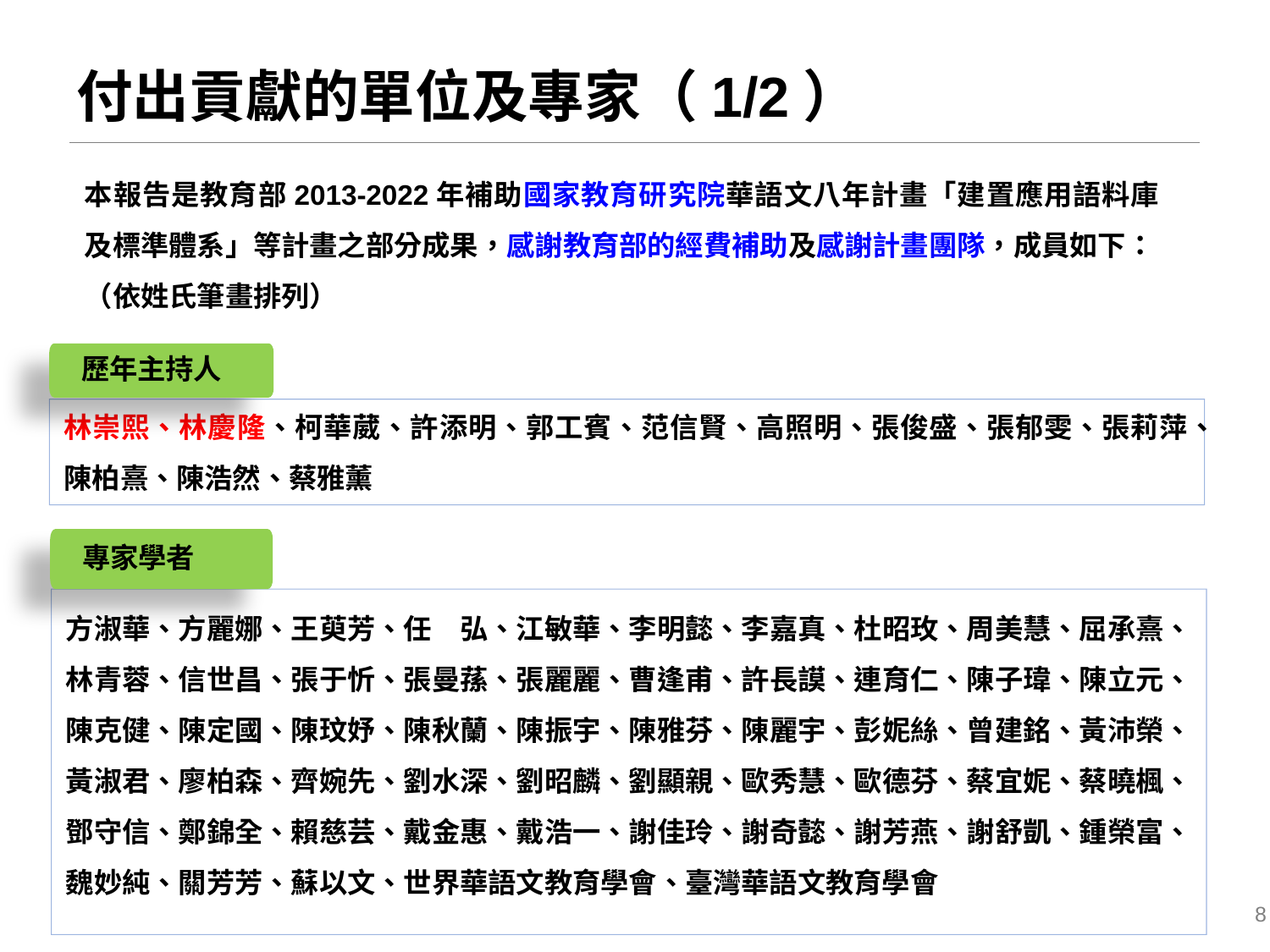

付出貢獻的單位及專家（1/2）
本報告是教育部2013-2022年補助國家教育研究院華語文八年計畫「建置應用語料庫及標準體系」等計畫之部分成果，感謝教育部的經費補助及感謝計畫團隊，成員如下：
（依姓氏筆畫排列）
歷年主持人
林崇熙、林慶隆、柯華葳、許添明、郭工賓、范信賢、高照明、張俊盛、張郁雯、張莉萍、陳柏熹、陳浩然、蔡雅薰
專家學者
方淑華、方麗娜、王萸芳、任　弘、江敏華、李明懿、李嘉真、杜昭玫、周美慧、屈承熹、林青蓉、信世昌、張于忻、張曼蓀、張麗麗、曹逢甫、許長謨、連育仁、陳子瑋、陳立元、陳克健、陳定國、陳玟妤、陳秋蘭、陳振宇、陳雅芬、陳麗宇、彭妮絲、曾建銘、黃沛榮、黃淑君、廖柏森、齊婉先、劉水深、劉昭麟、劉顯親、歐秀慧、歐德芬、蔡宜妮、蔡曉楓、鄧守信、鄭錦全、賴慈芸、戴金惠、戴浩一、謝佳玲、謝奇懿、謝芳燕、謝舒凱、鍾榮富、魏妙純、關芳芳、蘇以文、世界華語文教育學會、臺灣華語文教育學會

8